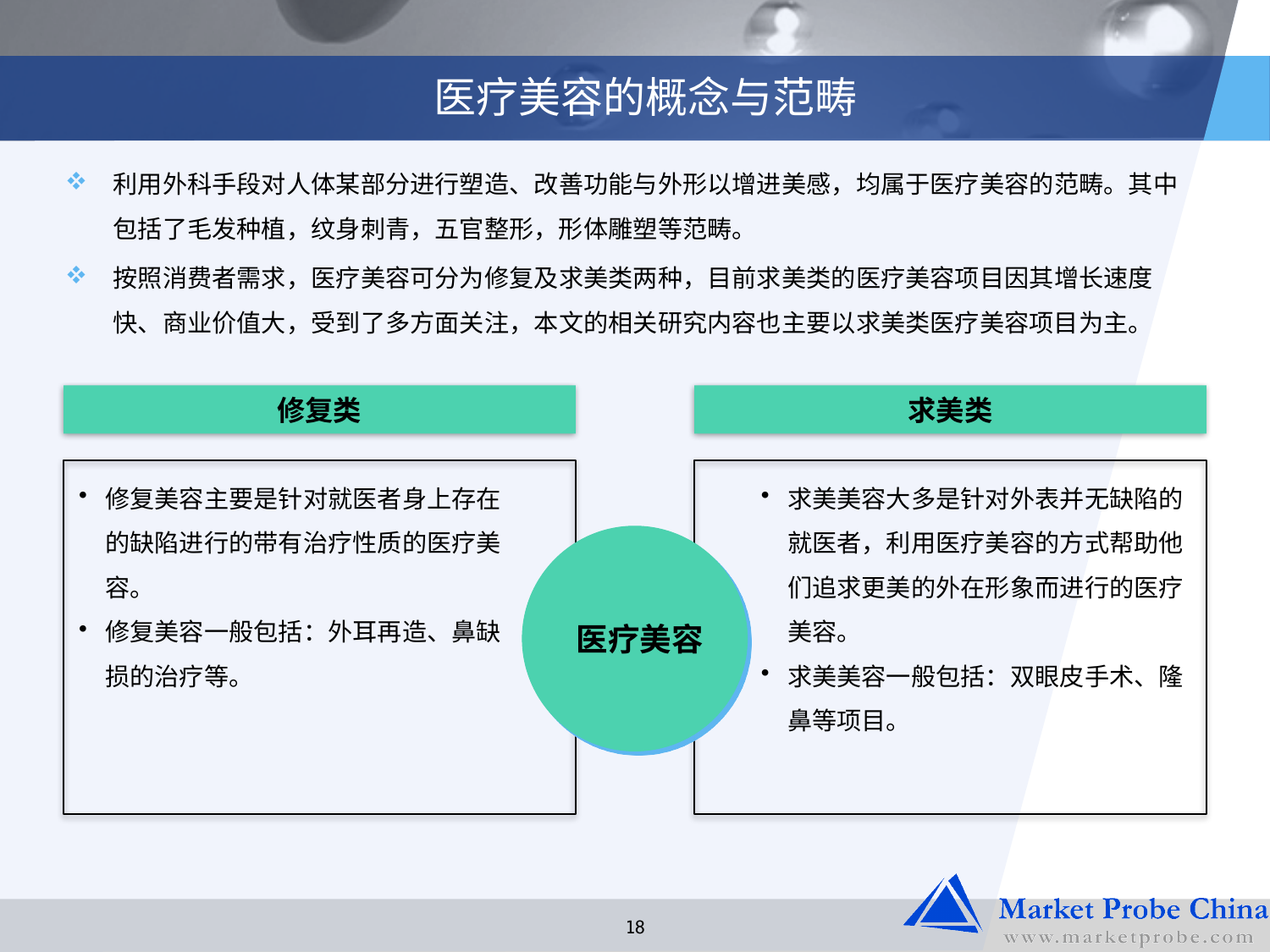

# 医疗美容的概念与范畴
利用外科手段对人体某部分进行塑造、改善功能与外形以增进美感，均属于医疗美容的范畴。其中包括了毛发种植，纹身刺青，五官整形，形体雕塑等范畴。
按照消费者需求，医疗美容可分为修复及求美类两种，目前求美类的医疗美容项目因其增长速度快、商业价值大，受到了多方面关注，本文的相关研究内容也主要以求美类医疗美容项目为主。
修复类
求美类

修复美容主要是针对就医者身上存在的缺陷进行的带有治疗性质的医疗美容。
修复美容一般包括：外耳再造、鼻缺损的治疗等。
求美美容大多是针对外表并无缺陷的就医者，利用医疗美容的方式帮助他们追求更美的外在形象而进行的医疗美容。
求美美容一般包括：双眼皮手术、隆鼻等项目。
医疗美容
18